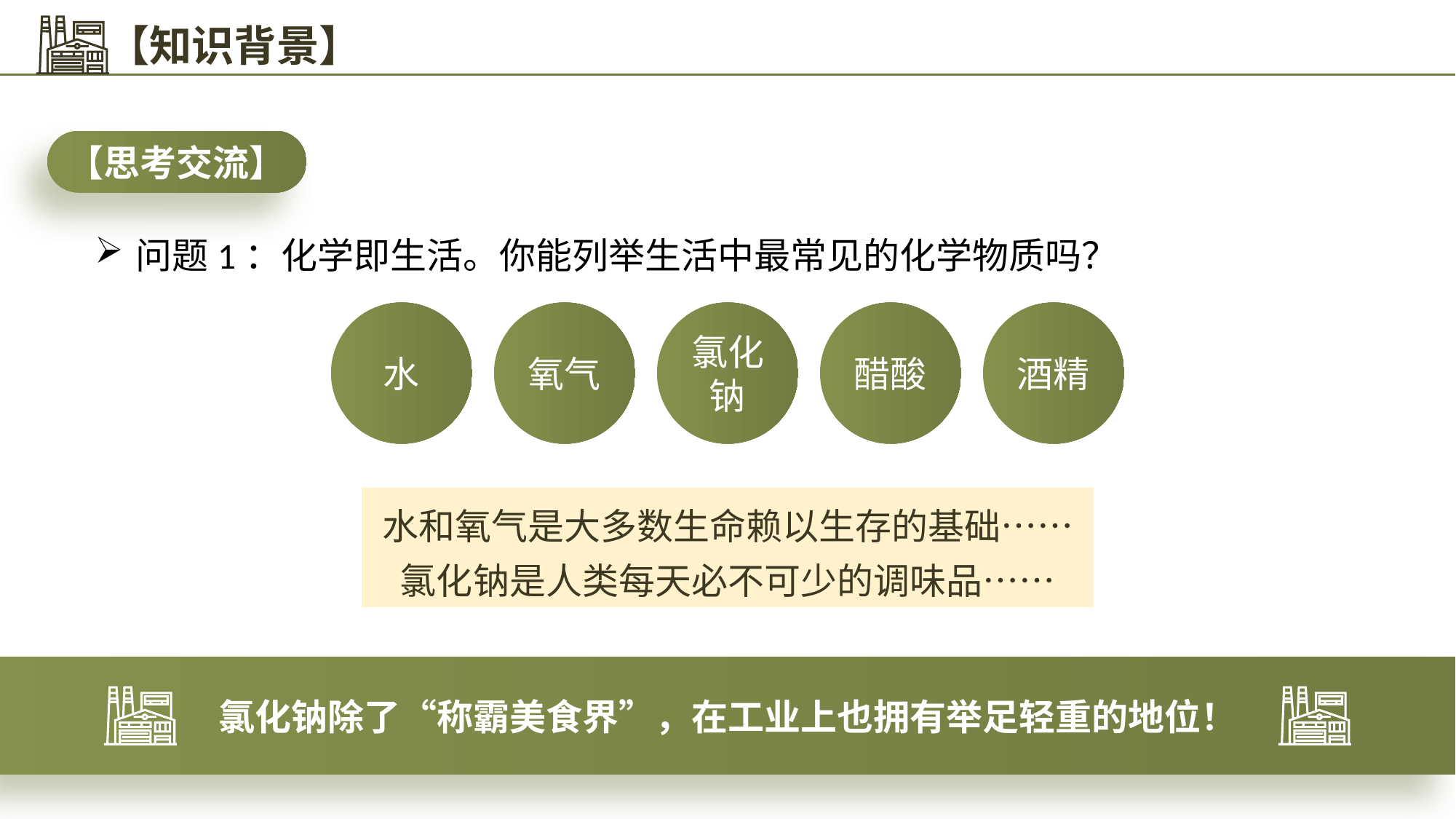

【知识背景】
【思考交流】
问题1：化学即生活。你能列举生活中最常见的化学物质吗？
水
氧气
氯化钠
醋酸
酒精
水和氧气是大多数生命赖以生存的基础……
氯化钠是人类每天必不可少的调味品……
氯化钠除了“称霸美食界”，在工业上也拥有举足轻重的地位！